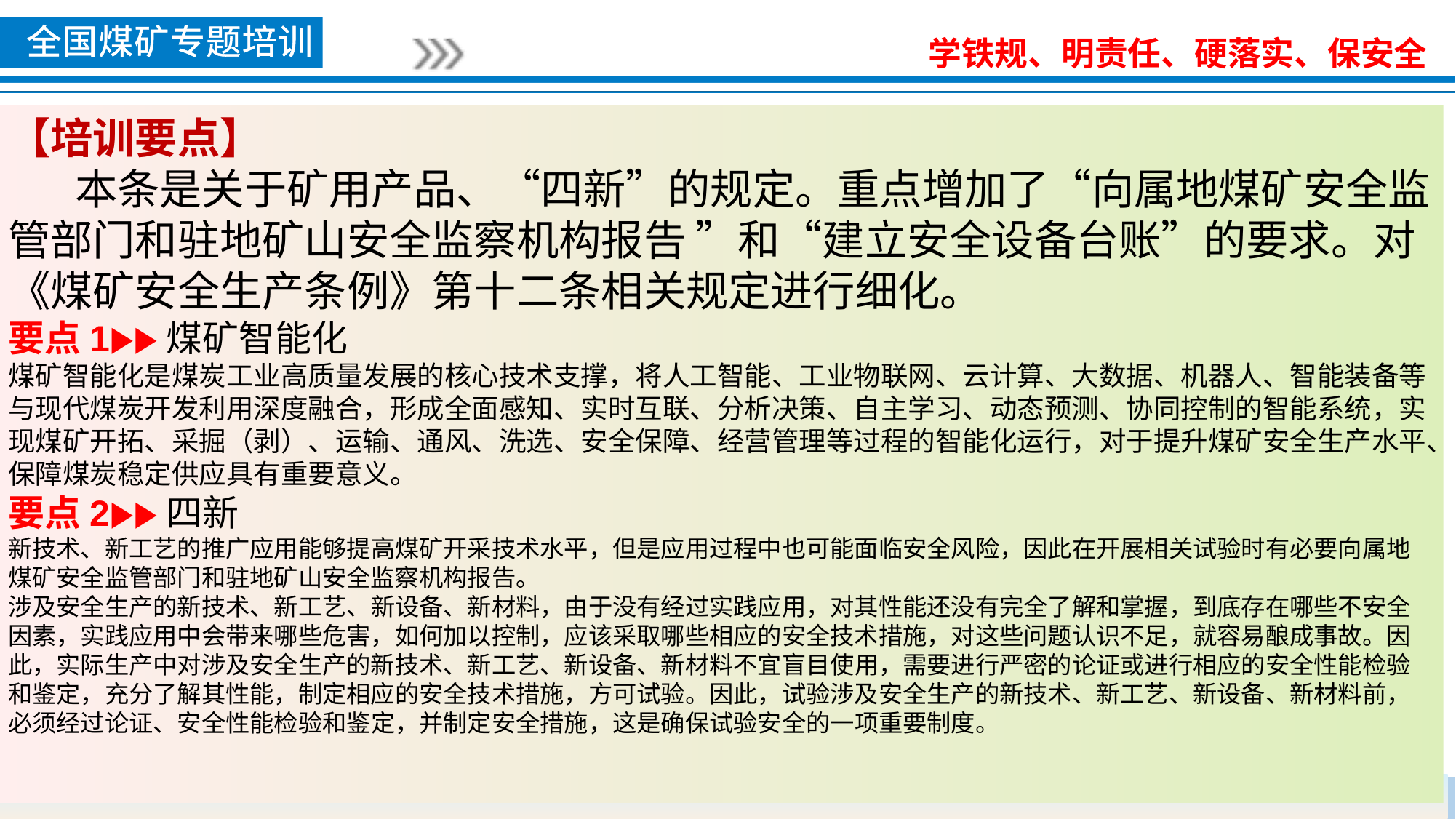

【培训要点】
      本条是关于矿用产品、“四新”的规定。重点增加了“向属地煤矿安全监管部门和驻地矿山安全监察机构报告 ”和“建立安全设备台账”的要求。对《煤矿安全生产条例》第十二条相关规定进行细化。
要点1▶▶煤矿智能化
煤矿智能化是煤炭工业高质量发展的核心技术支撑，将人工智能、工业物联网、云计算、大数据、机器人、智能装备等与现代煤炭开发利用深度融合，形成全面感知、实时互联、分析决策、自主学习、动态预测、协同控制的智能系统，实现煤矿开拓、采掘（剥）、运输、通风、洗选、安全保障、经营管理等过程的智能化运行，对于提升煤矿安全生产水平、保障煤炭稳定供应具有重要意义。
要点2▶▶四新
新技术、新工艺的推广应用能够提高煤矿开采技术水平，但是应用过程中也可能面临安全风险，因此在开展相关试验时有必要向属地煤矿安全监管部门和驻地矿山安全监察机构报告。
涉及安全生产的新技术、新工艺、新设备、新材料，由于没有经过实践应用，对其性能还没有完全了解和掌握，到底存在哪些不安全因素，实践应用中会带来哪些危害，如何加以控制，应该采取哪些相应的安全技术措施，对这些问题认识不足，就容易酿成事故。因此，实际生产中对涉及安全生产的新技术、新工艺、新设备、新材料不宜盲目使用，需要进行严密的论证或进行相应的安全性能检验和鉴定，充分了解其性能，制定相应的安全技术措施，方可试验。因此，试验涉及安全生产的新技术、新工艺、新设备、新材料前，必须经过论证、安全性能检验和鉴定，并制定安全措施，这是确保试验安全的一项重要制度。